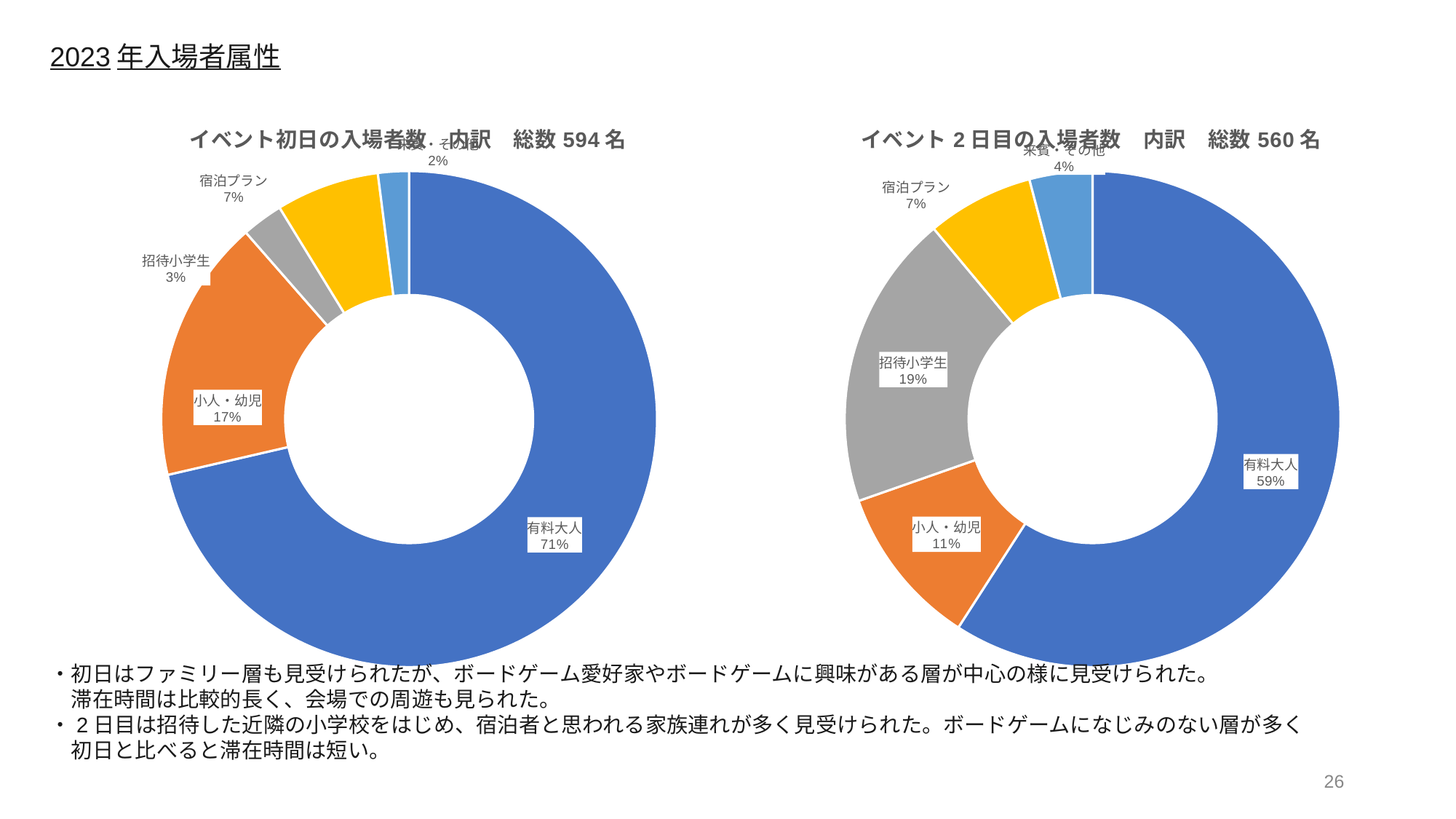

2023年入場者属性

### Chart: イベント初日の入場者数　内訳　総数594名

| Category |  |
|---|---|
| 有料大人 | 424.0 |
| 小人・幼児 | 102.0 |
| 招待小学生 | 16.0 |
| 宿泊プラン | 40.0 |
| 来賓・その他 | 12.0 |

### Chart: イベント2日目の入場者数　内訳　総数560名

| Category |  |
|---|---|
| 有料大人 | 331.0 |
| 小人・幼児 | 59.0 |
| 招待小学生 | 108.0 |
| 宿泊プラン | 39.0 |
| 来賓・その他 | 23.0 |
・初日はファミリー層も見受けられたが、ボードゲーム愛好家やボードゲームに興味がある層が中心の様に見受けられた。
　滞在時間は比較的長く、会場での周遊も見られた。
・2日目は招待した近隣の小学校をはじめ、宿泊者と思われる家族連れが多く見受けられた。ボードゲームになじみのない層が多く
　初日と比べると滞在時間は短い。
26